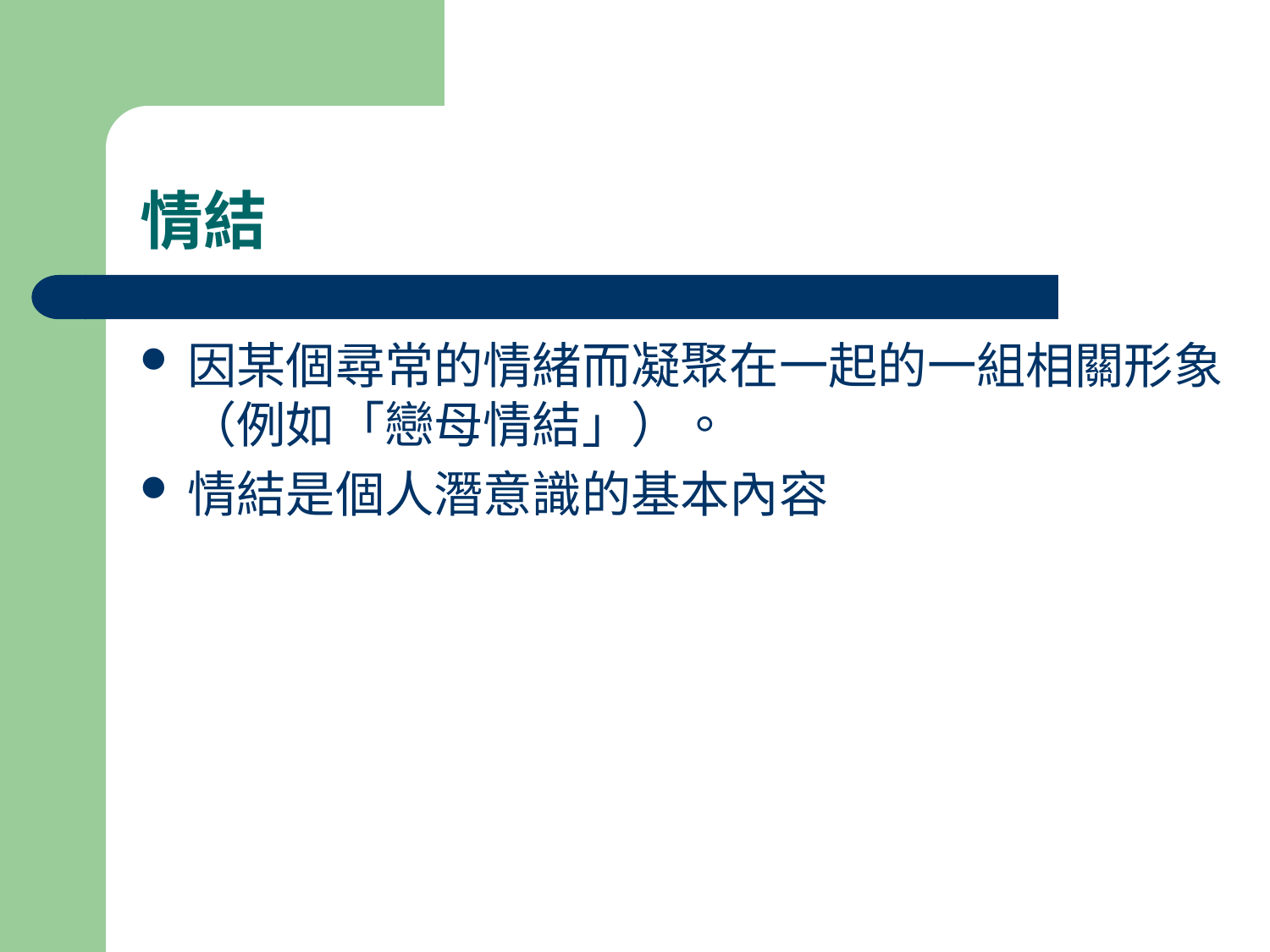

# 情結
因某個尋常的情緒而凝聚在一起的一組相關形象（例如「戀母情結」）。
情結是個人潛意識的基本內容